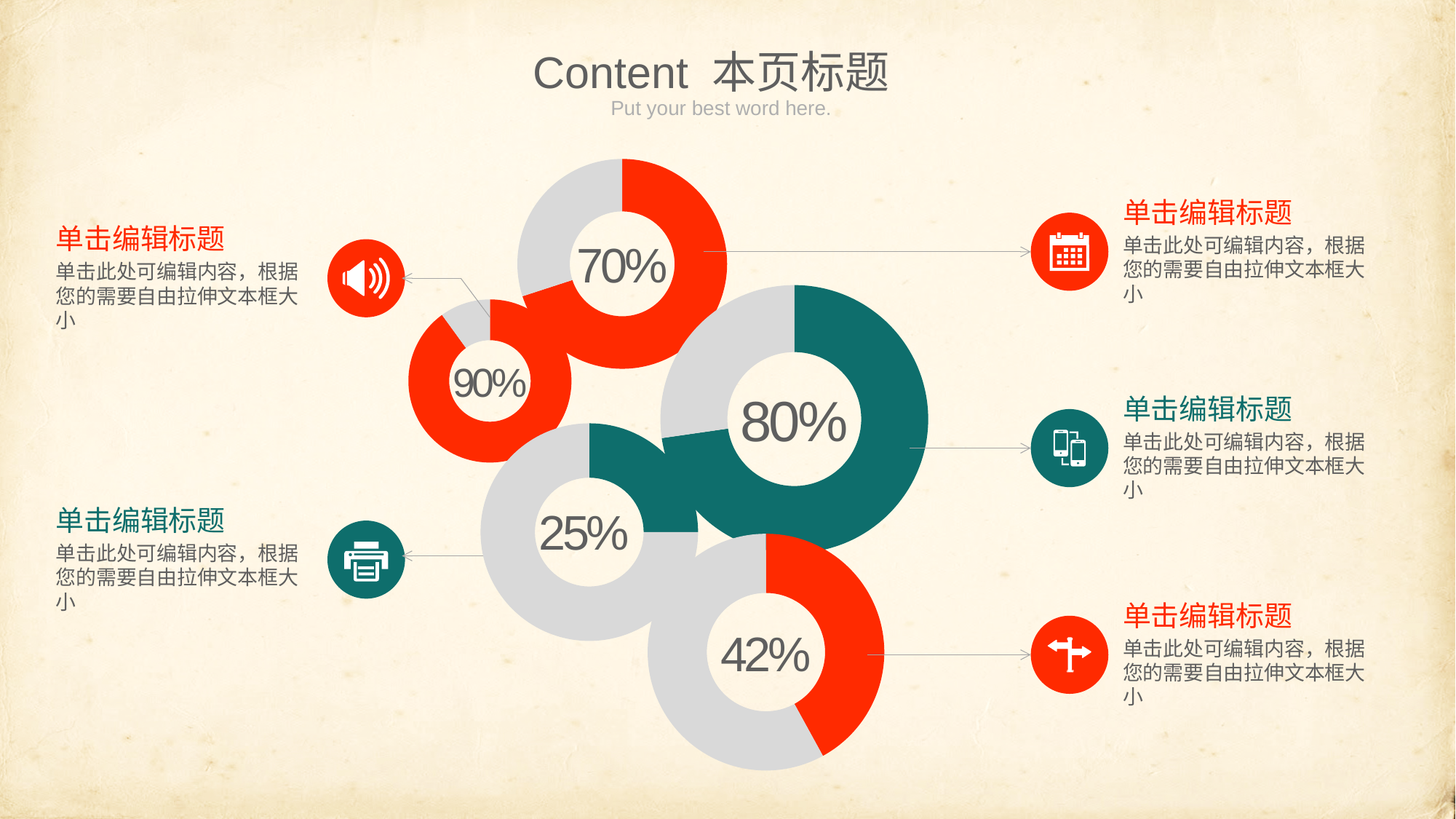

Content 本页标题
Put your best word here.

### Chart

| Category | Sales |
|---|---|
| 1st Qtr | 7.0 |
| 2nd Qtr | 3.0 |
单击编辑标题
单击此处可编辑内容，根据您的需要自由拉伸文本框大小

单击编辑标题
单击此处可编辑内容，根据您的需要自由拉伸文本框大小
70%

### Chart

| Category | Sales |
|---|---|
| 1st Qtr | 8.0 |
| 2nd Qtr | 3.0 |

### Chart

| Category | Sales |
|---|---|
| 1st Qtr | 9.0 |
| 2nd Qtr | 1.0 |
90%
80%
单击编辑标题
单击此处可编辑内容，根据您的需要自由拉伸文本框大小

### Chart

| Category | Sales |
|---|---|
| 1st Qtr | 2.5 |
| 2nd Qtr | 7.5 |

25%
单击编辑标题
单击此处可编辑内容，根据您的需要自由拉伸文本框大小

### Chart

| Category | Sales |
|---|---|
| 1st Qtr | 4.2 |
| 2nd Qtr | 5.8 |

单击编辑标题
单击此处可编辑内容，根据您的需要自由拉伸文本框大小

42%